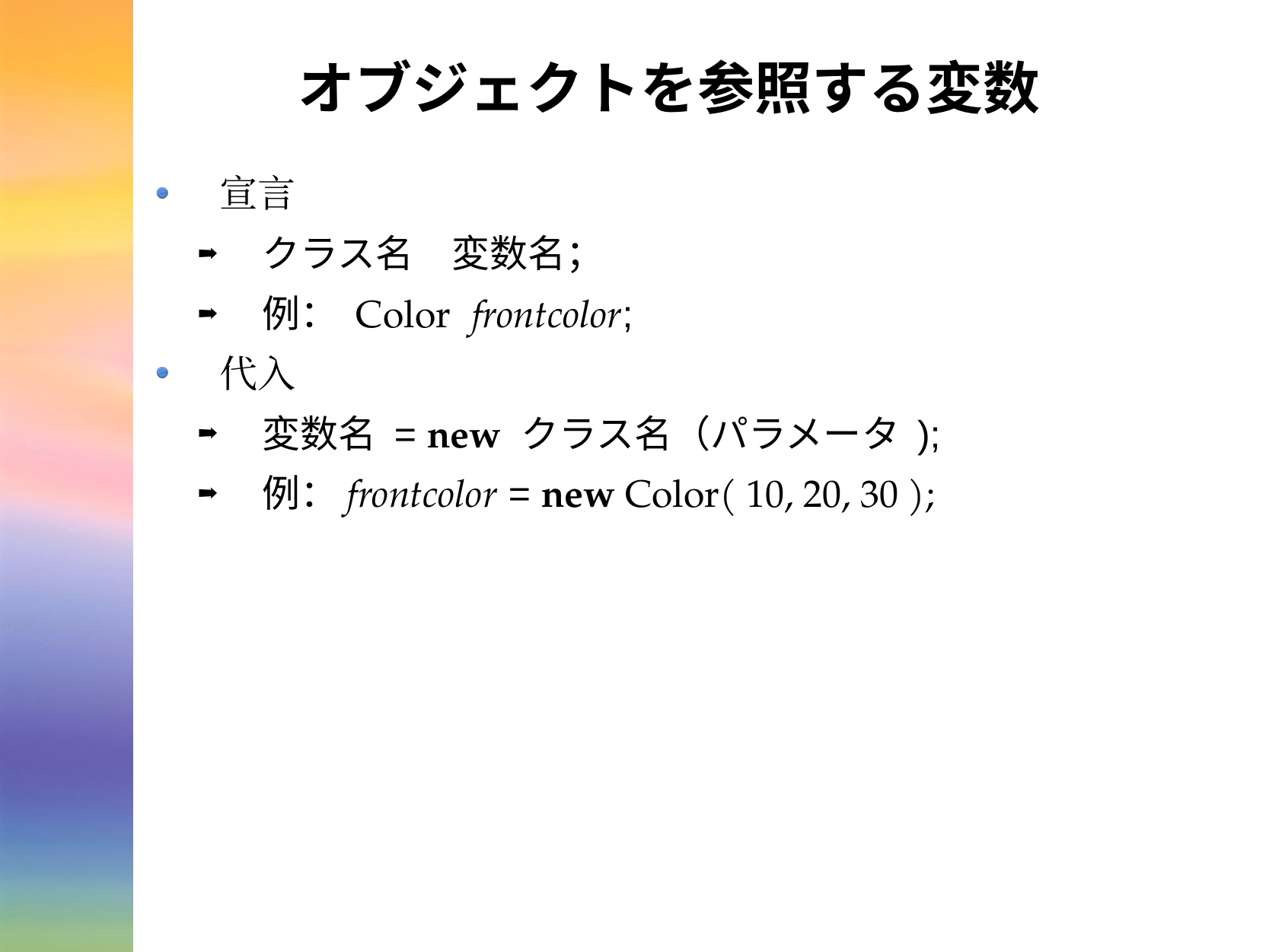

# オブジェクトを参照する変数
宣言
クラス名　変数名；
例： Color  frontcolor;
代入
変数名 = new クラス名（パラメータ );
例：frontcolor = new Color( 10, 20, 30 );